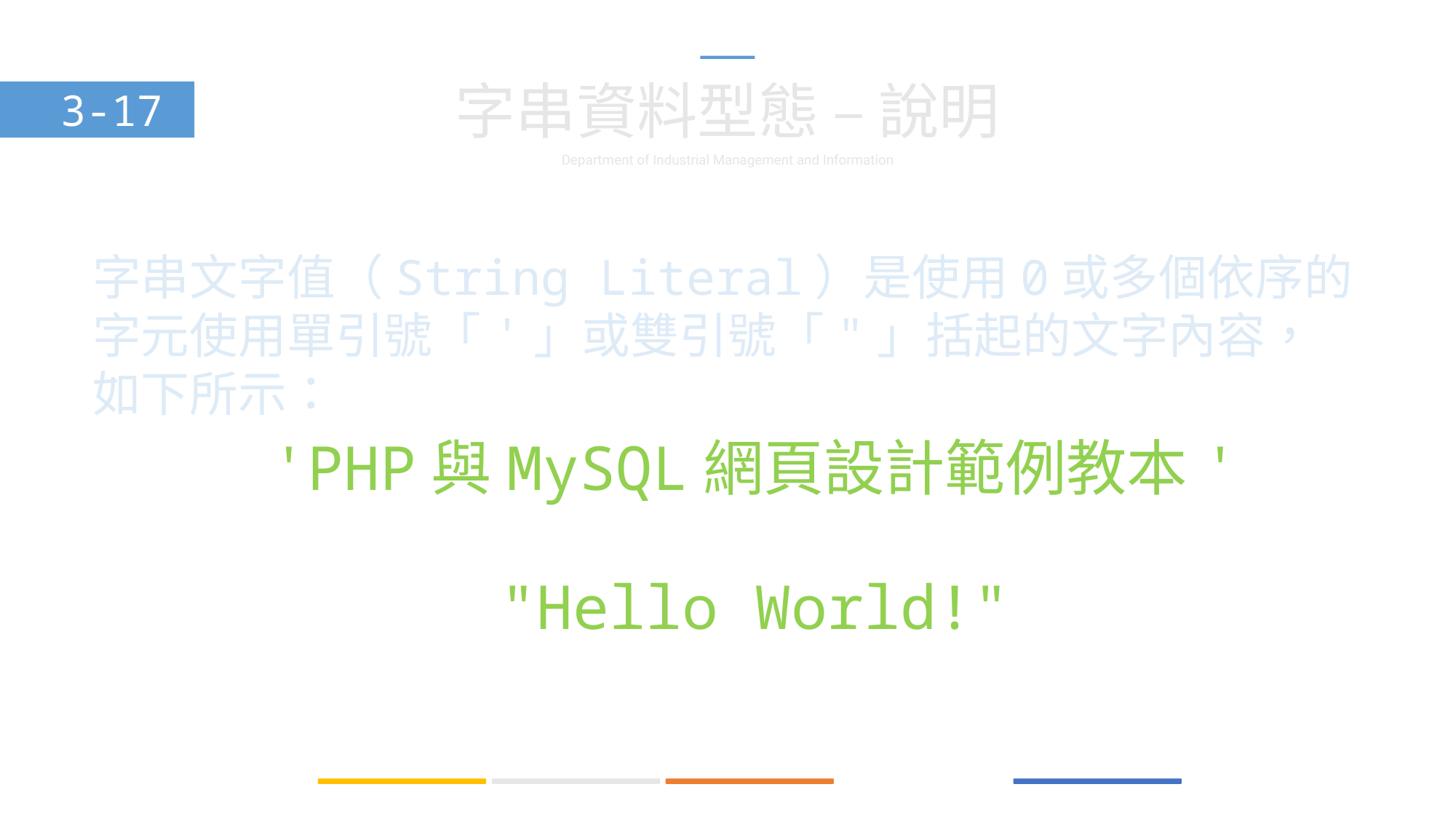

字串資料型態 – 說明
3-17
字串文字值（String Literal）是使用0或多個依序的字元使用單引號「'」或雙引號「"」括起的文字內容，如下所示：
'PHP與MySQL網頁設計範例教本'
"Hello World!"